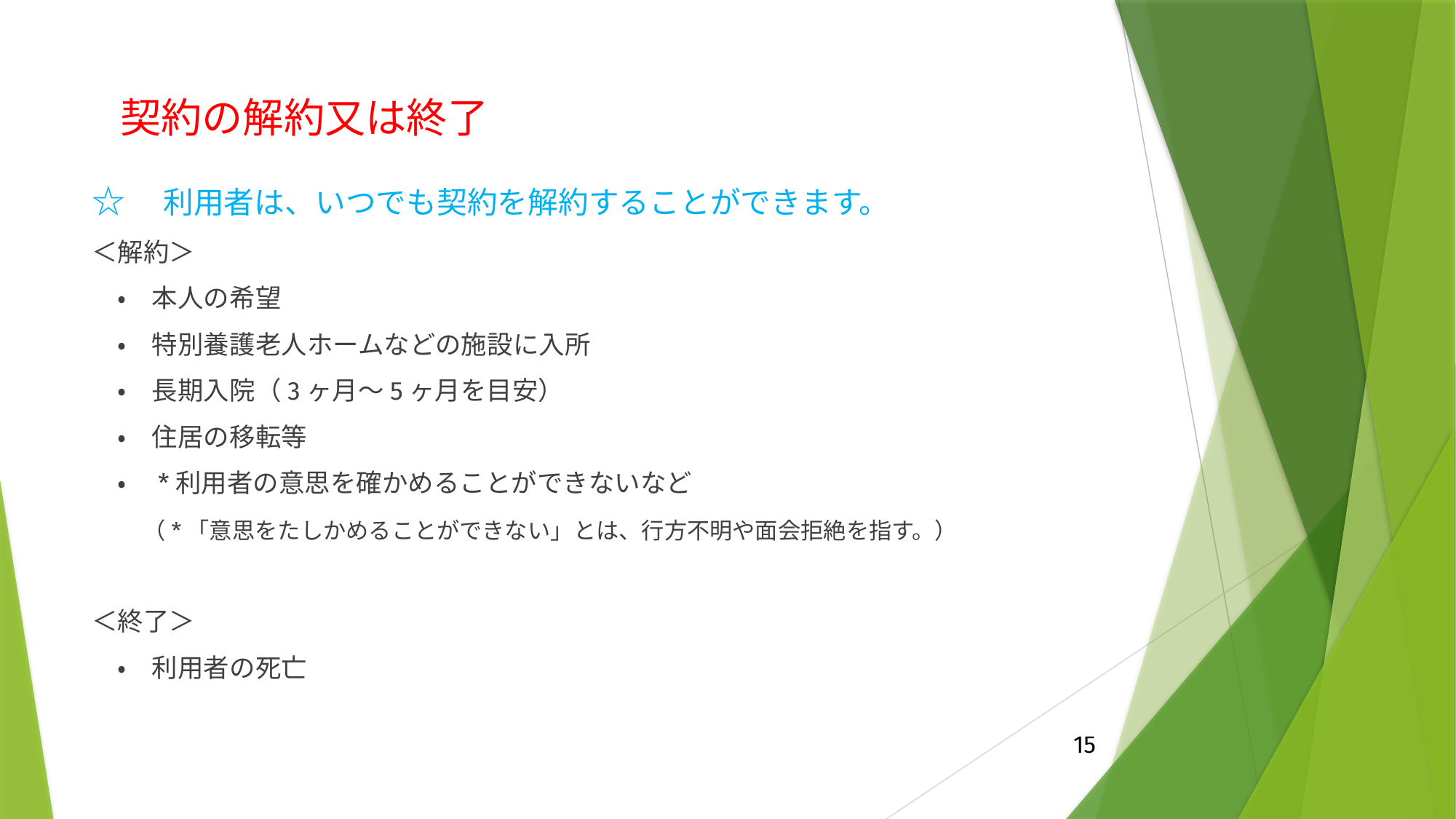

# 契約の解約又は終了
☆　利用者は、いつでも契約を解約することができます。
＜解約＞
　・　本人の希望
　・　特別養護老人ホームなどの施設に入所
　・　長期入院（3ヶ月～5ヶ月を目安）
　・　住居の移転等
　・　*利用者の意思を確かめることができないなど
　　（*「意思をたしかめることができない」とは、行方不明や面会拒絶を指す。）

＜終了＞
　・　利用者の死亡
15